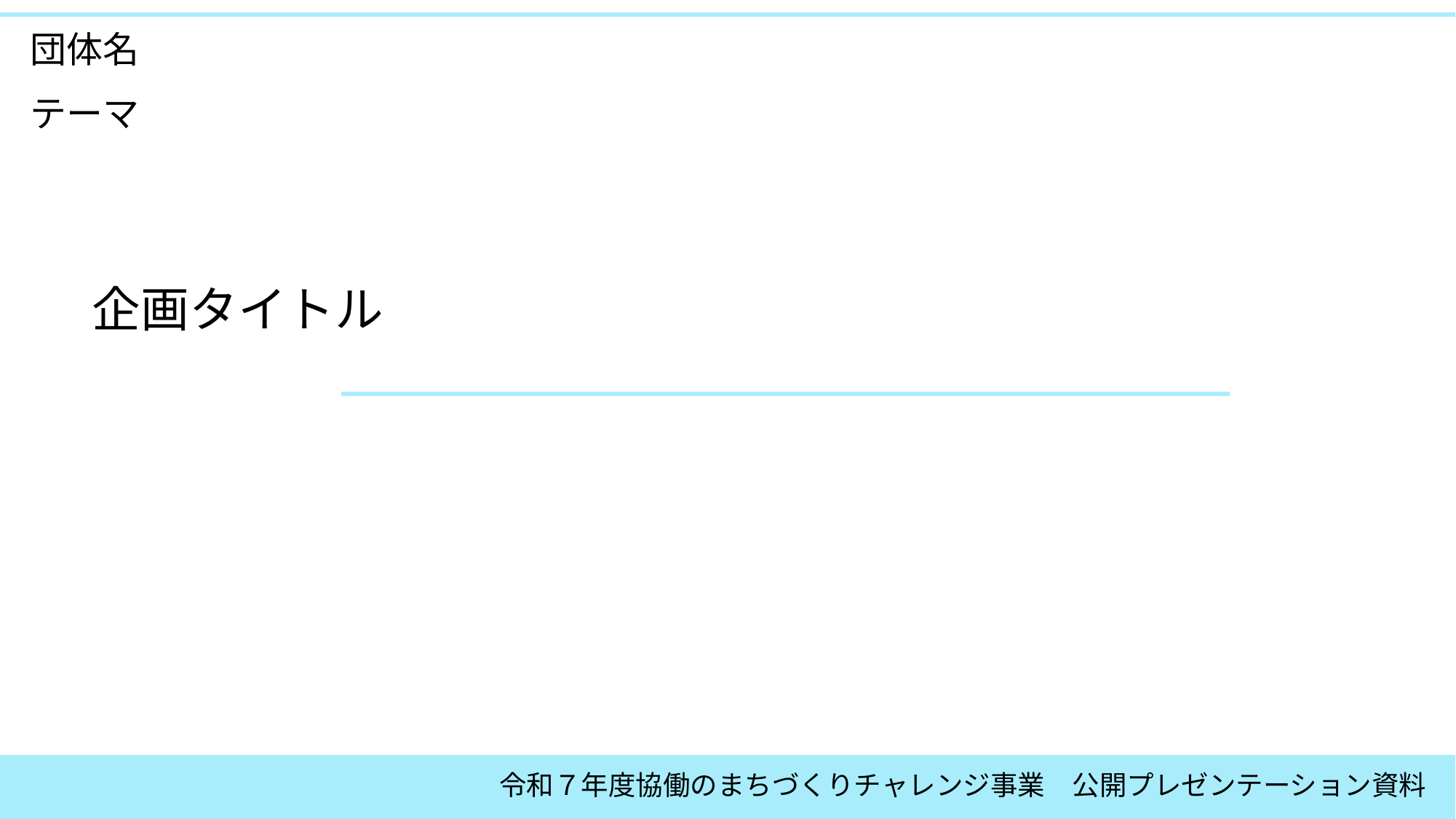

団体名
テーマ
企画タイトル

令和７年度協働のまちづくりチャレンジ事業　公開プレゼンテーション資料